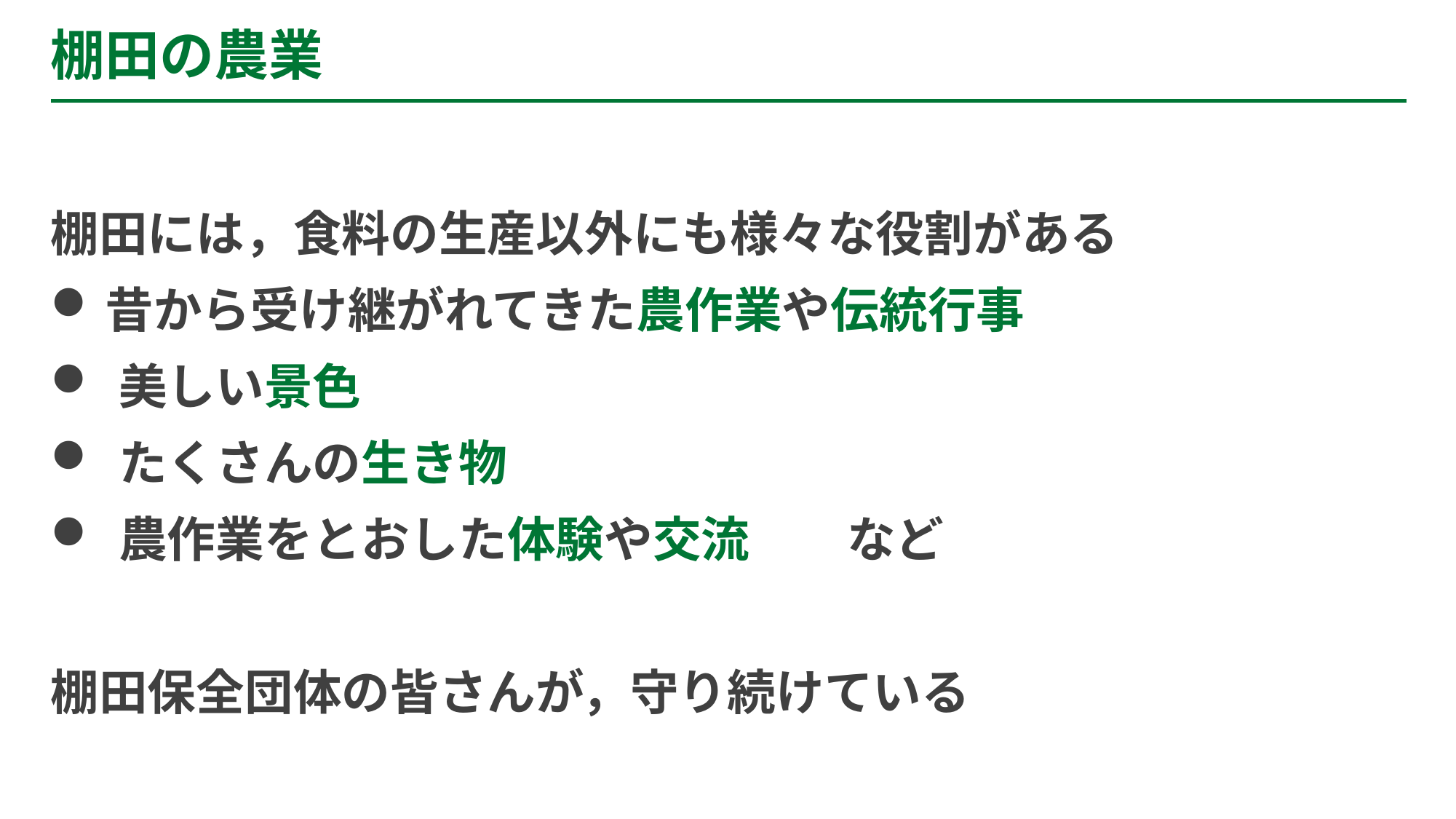

棚田の農業
棚田には，食料の生産以外にも様々な役割がある
昔から受け継がれてきた農作業や伝統行事
美しい景色
たくさんの生き物
農作業をとおした体験や交流　　など

棚田保全団体の皆さんが，守り続けている